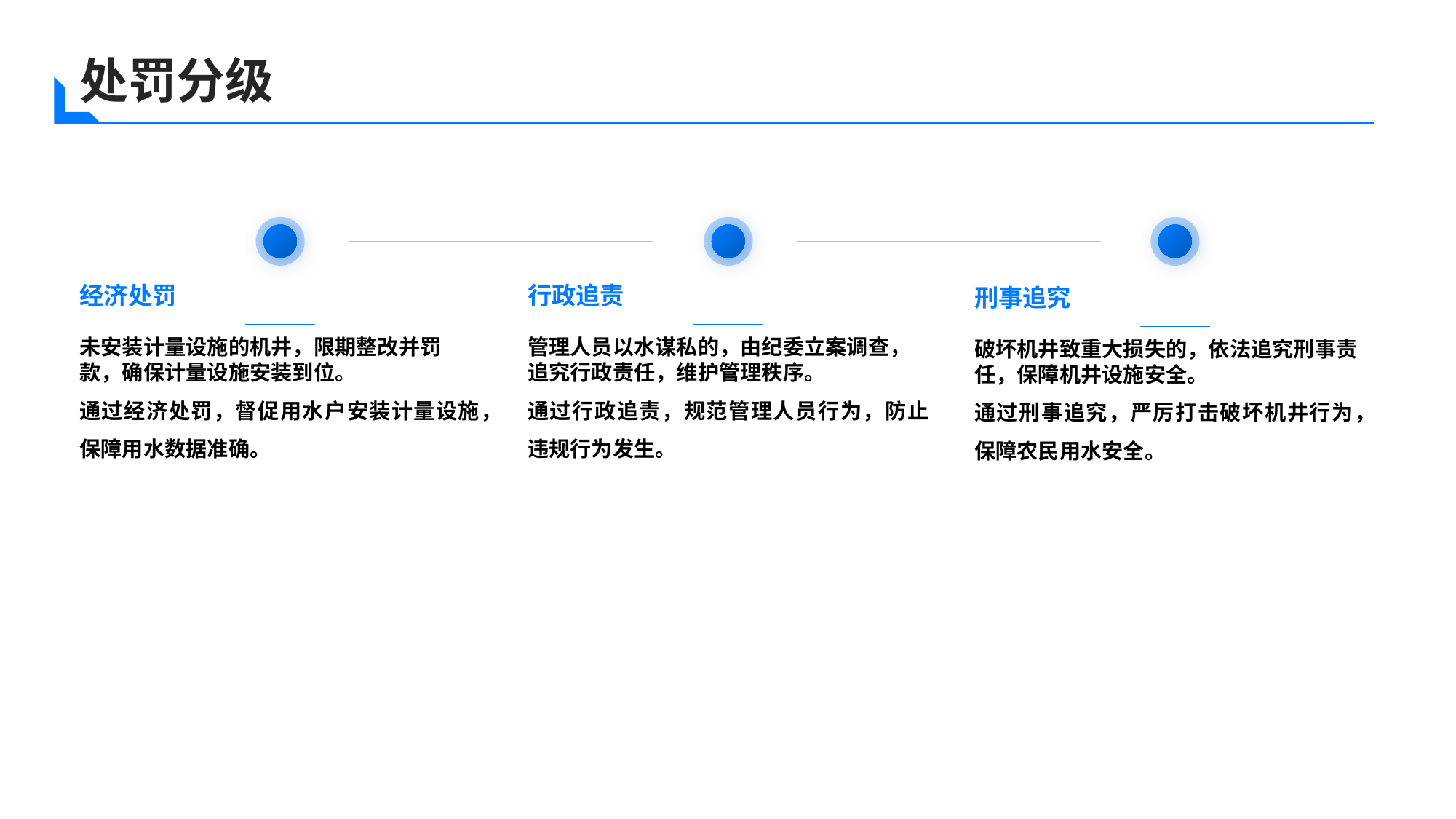

处罚分级

经济处罚
行政追责
刑事追究
未安装计量设施的机井，限期整改并罚款，确保计量设施安装到位。
通过经济处罚，督促用水户安装计量设施，保障用水数据准确。
管理人员以水谋私的，由纪委立案调查，追究行政责任，维护管理秩序。
通过行政追责，规范管理人员行为，防止违规行为发生。
破坏机井致重大损失的，依法追究刑事责任，保障机井设施安全。
通过刑事追究，严厉打击破坏机井行为，保障农民用水安全。